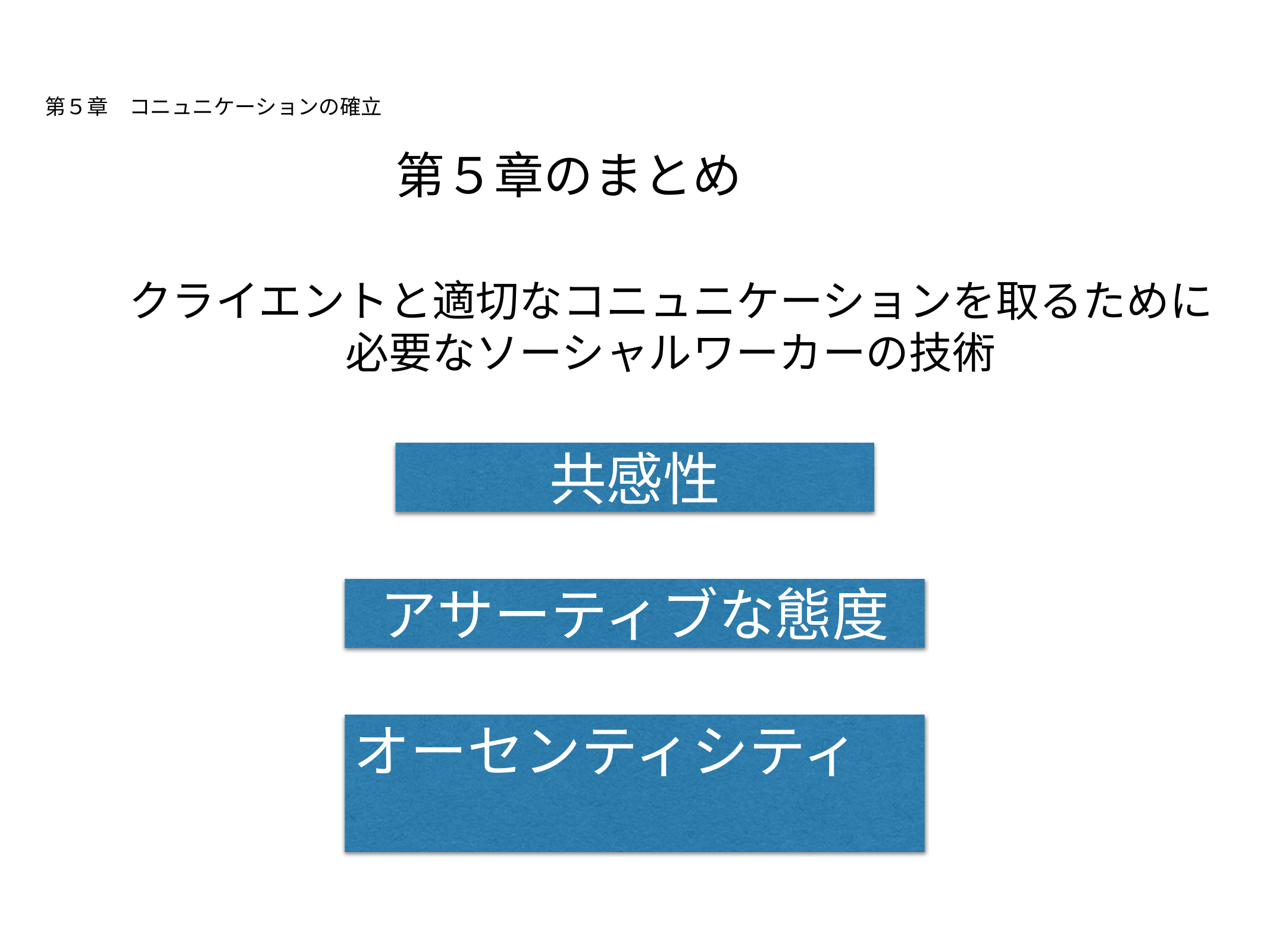

# 第５章　コニュニケーションの確立

第５章のまとめ
クライエントと適切なコニュニケーションを取るために
必要なソーシャルワーカーの技術
共感性
アサーティブな態度
オーセンティシティ